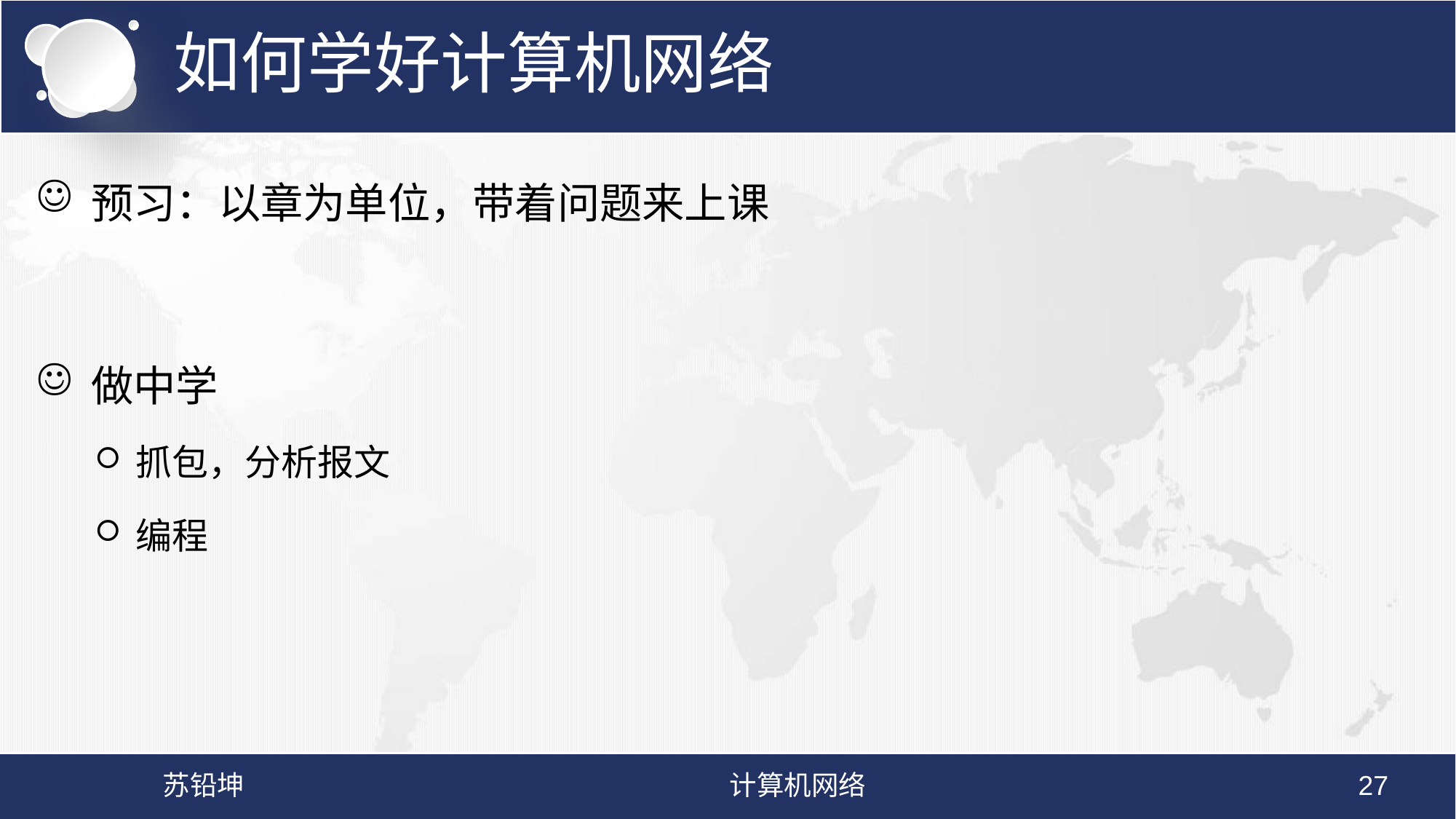

# 如何学好计算机网络

预习：以章为单位，带着问题来上课

做中学
抓包，分析报文
编程
苏铅坤
计算机网络
27